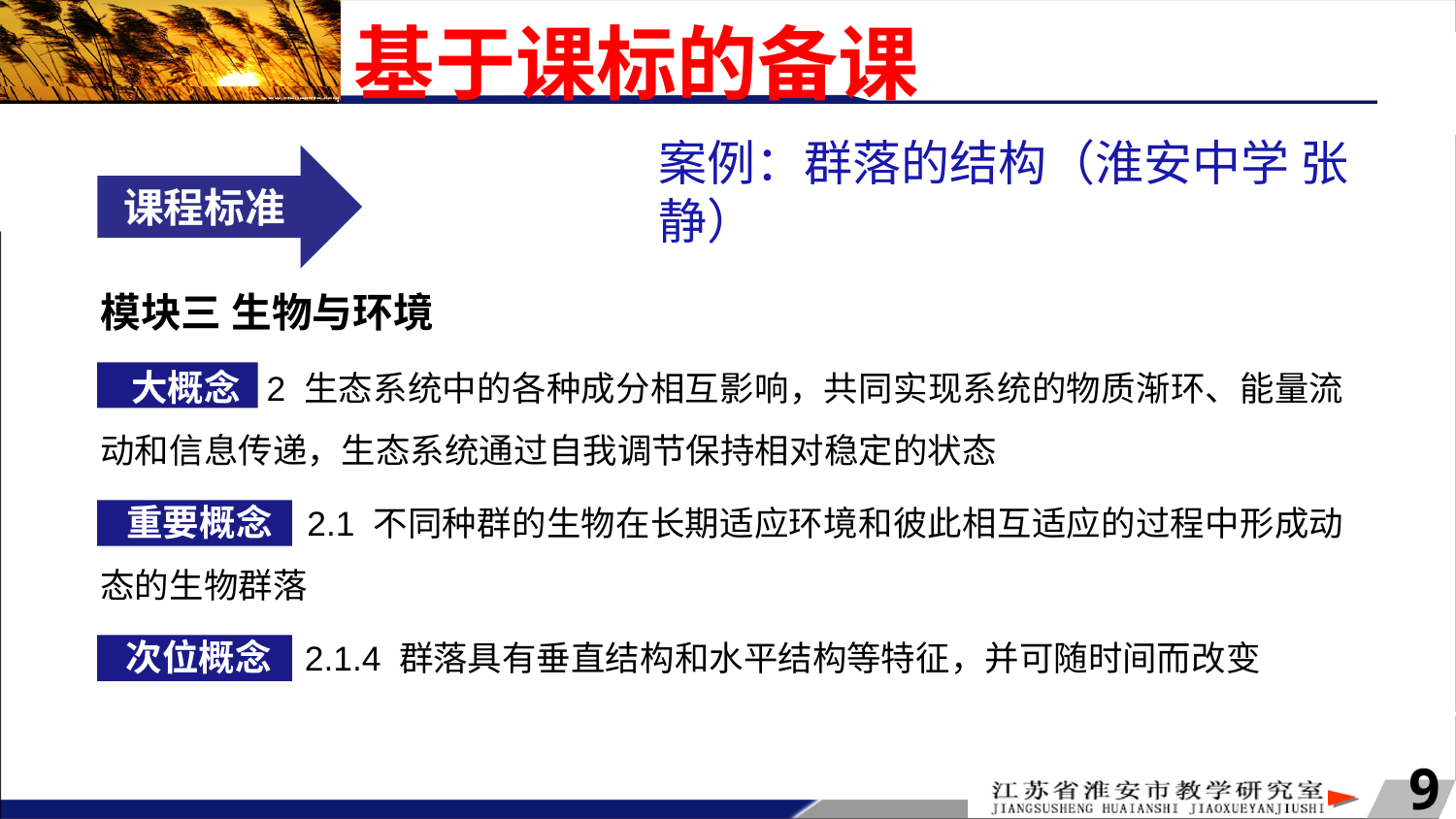

# 基于课标的备课
案例：群落的结构（淮安中学 张静）

课程标准
模块三 生物与环境
   大概念  2 生态系统中的各种成分相互影响，共同实现系统的物质渐环、能量流动和信息传递，生态系统通过自我调节保持相对稳定的状态
  重要概念   2.1 不同种群的生物在长期适应环境和彼此相互适应的过程中形成动态的生物群落
  次位概念   2.1.4 群落具有垂直结构和水平结构等特征，并可随时间而改变